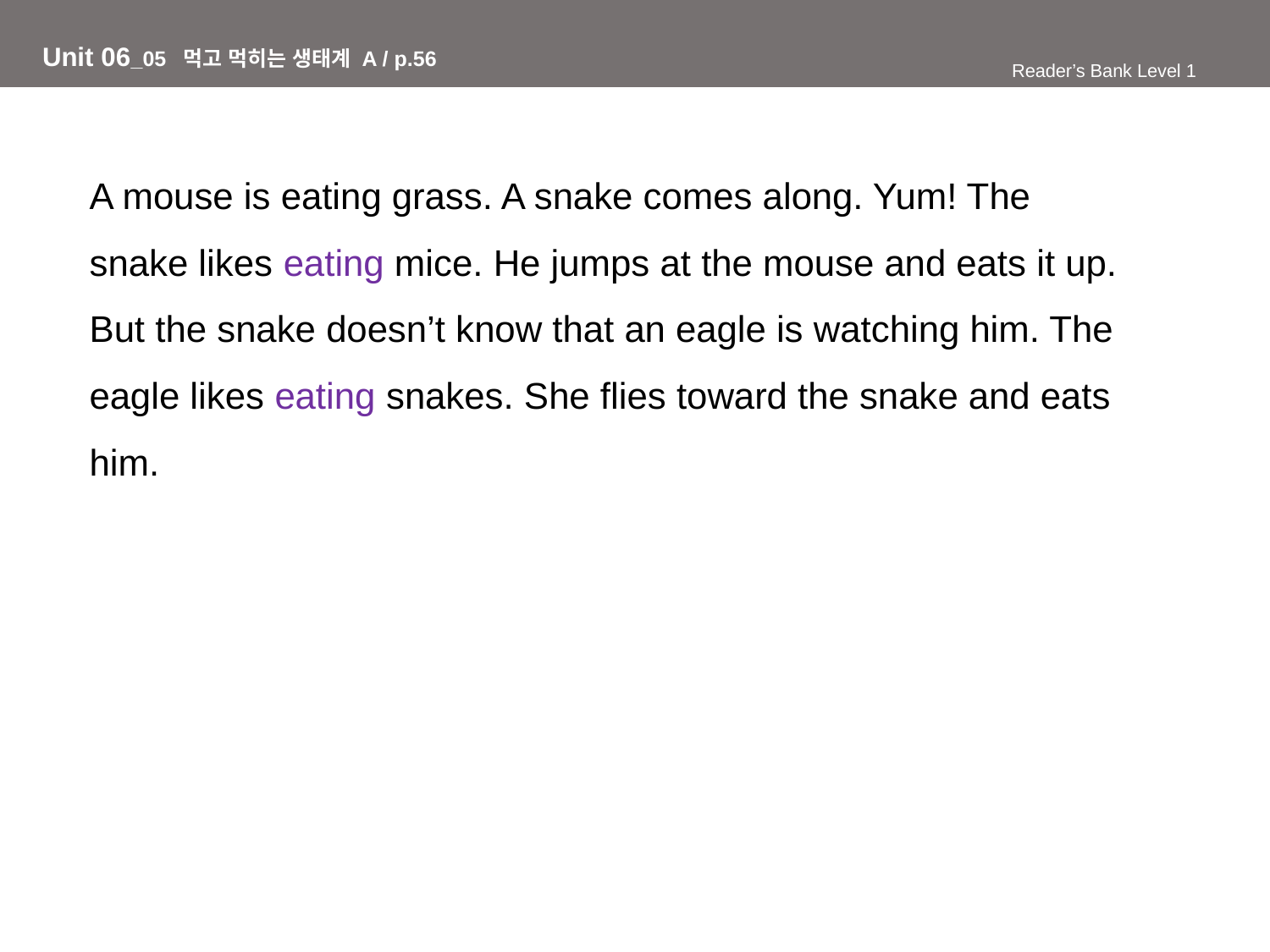

# Unit 06_05  먹고 먹히는 생태계 A / p.56
Reader’s Bank Level 1

A mouse is eating grass. A snake comes along. Yum! The
snake likes eating mice. He jumps at the mouse and eats it up.
But the snake doesn’t know that an eagle is watching him. The
eagle likes eating snakes. She flies toward the snake and eats
him.